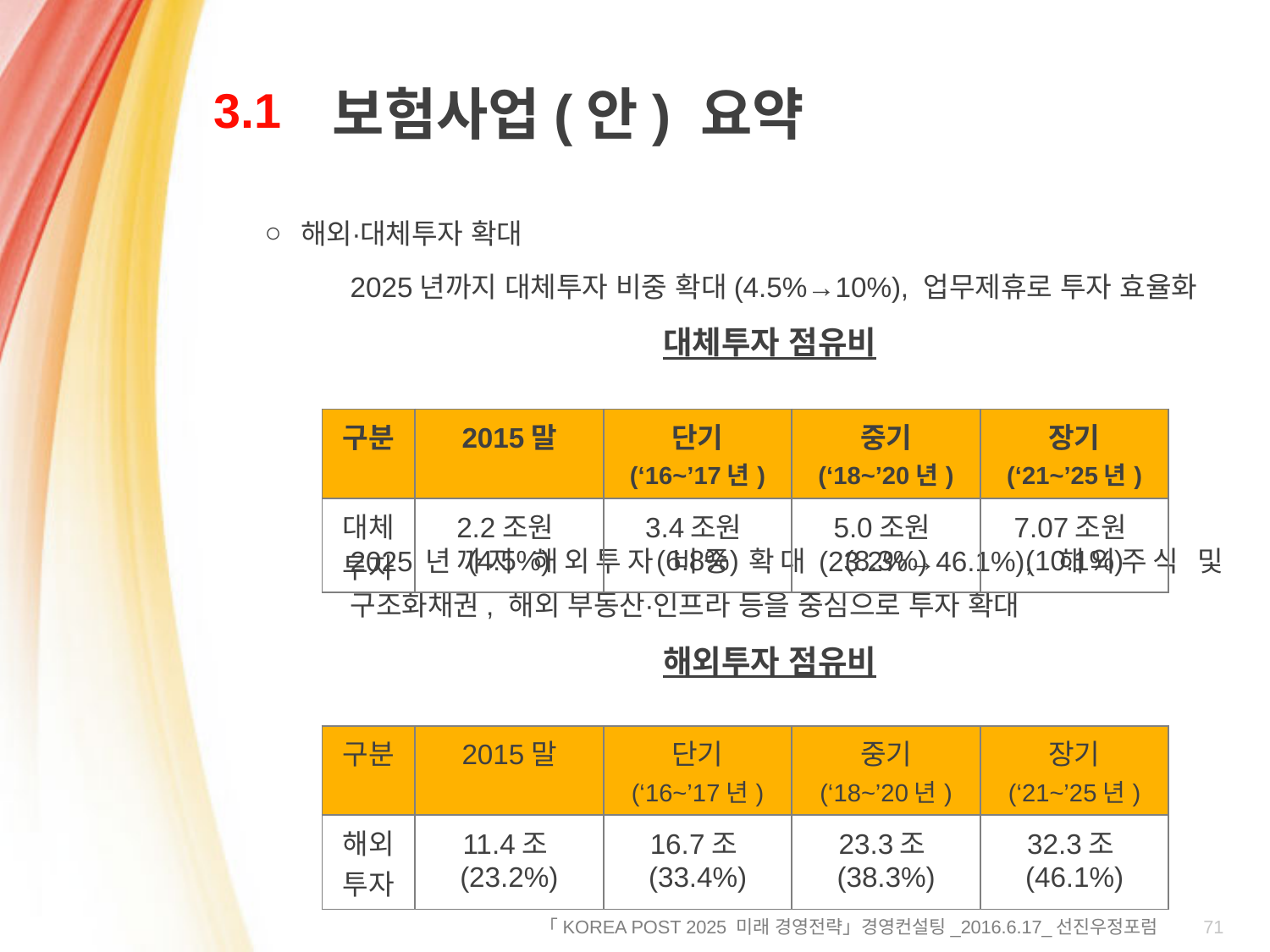

# 3.1
보험사업(안) 요약
해외∙대체투자 확대
2025년까지 대체투자 비중 확대(4.5%→10%), 업무제휴로 투자 효율화
대체투자 점유비

2025년까지 해외투자 비중 확대(23.2%→46.1%), 해외주식 및 구조화채권, 해외 부동산∙인프라 등을 중심으로 투자 확대
해외투자 점유비

| 구분 | 2015말 | 단기 (‘16~’17년) | 중기 (‘18~’20년) | 장기 (‘21~’25년) |
| --- | --- | --- | --- | --- |
| 대체투자 | 2.2조원(4.5%) | 3.4조원(6.8%) | 5.0조원(8.3%) | 7.07조원(10.1%) |
| 구분 | 2015말 | 단기 (‘16~’17년) | 중기 (‘18~’20년) | 장기 (‘21~’25년) |
| --- | --- | --- | --- | --- |
| 해외투자 | 11.4조(23.2%) | 16.7조(33.4%) | 23.3조(38.3%) | 32.3조(46.1%) |
71